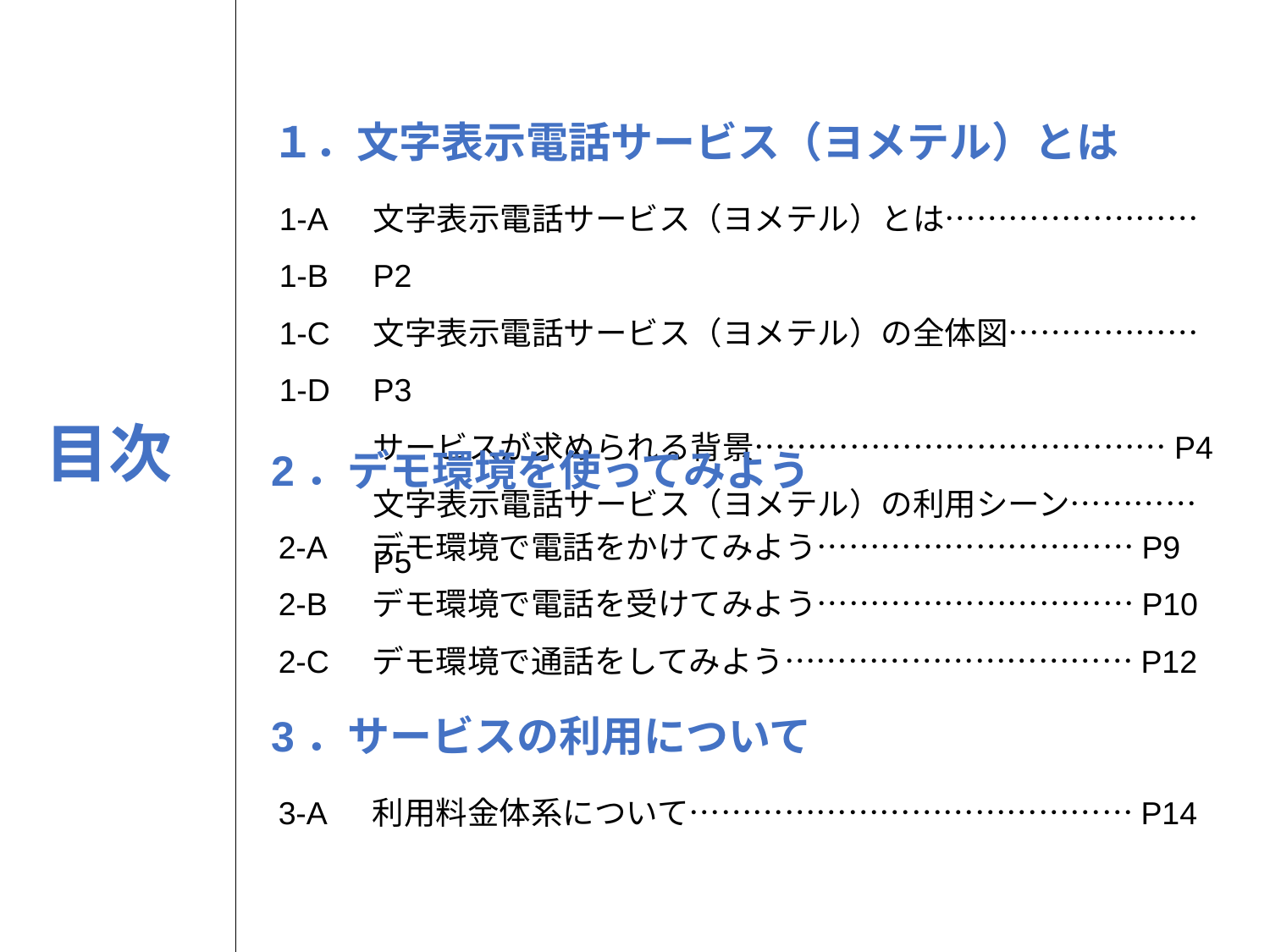

１．文字表示電話サービス（ヨメテル）とは
1-A
1-B
1-C
1-D
文字表示電話サービス（ヨメテル）とは……………………P2
文字表示電話サービス（ヨメテル）の全体図………………P3
サービスが求められる背景…………………………………P4
文字表示電話サービス（ヨメテル）の利用シーン…………P5

目次
2．デモ環境を使ってみよう
2-A
2-B
2-C
デモ環境で電話をかけてみよう…………………………P9
デモ環境で電話を受けてみよう…………………………P10
デモ環境で通話をしてみよう……………………………P12

3．サービスの利用について
3-A
利用料金体系について……………………………………P14